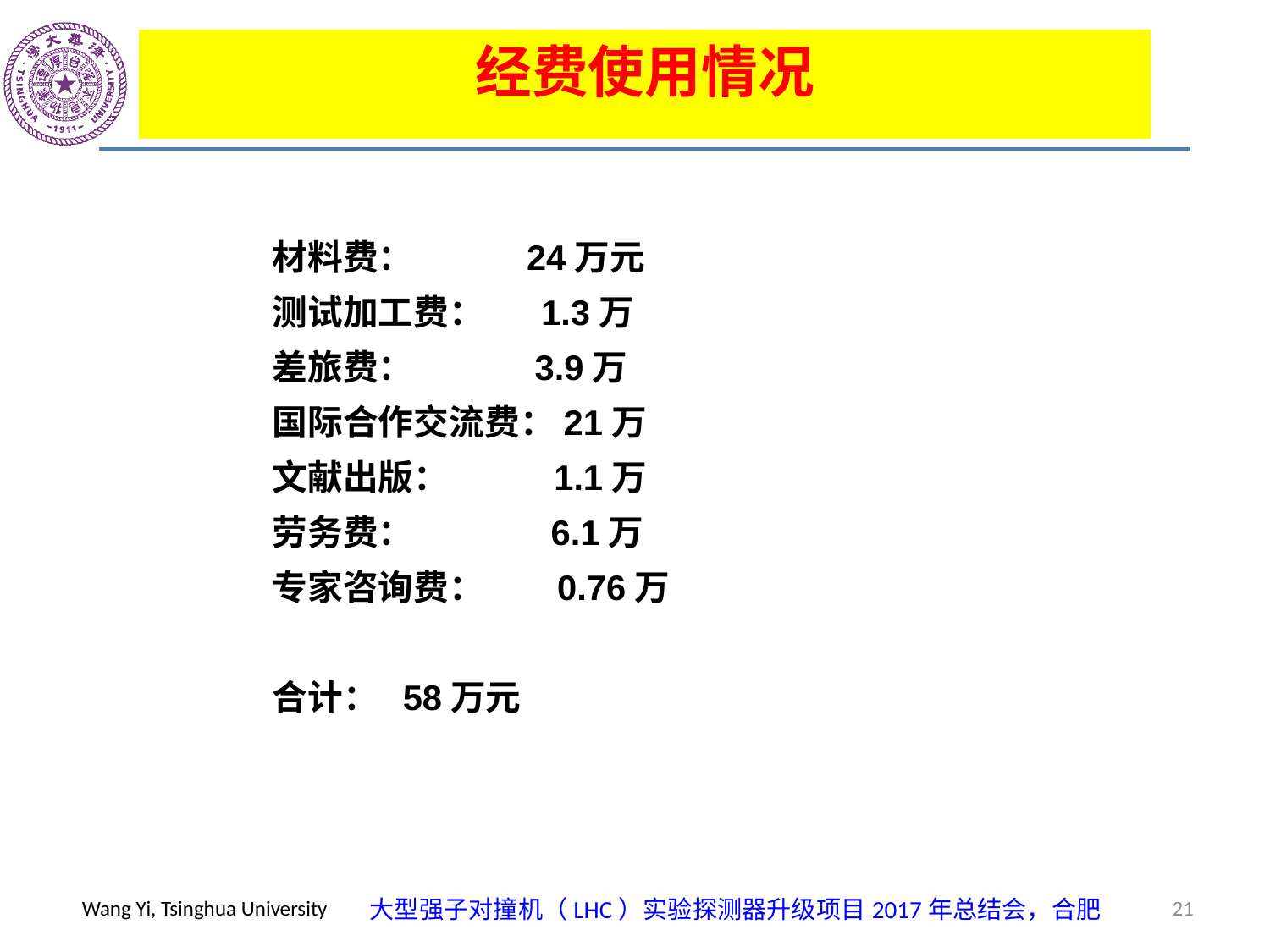

经费使用情况
材料费：             24万元
测试加工费：      1.3万
差旅费：              3.9万
国际合作交流费：21万
文献出版：            1.1万
劳务费：                6.1万
专家咨询费：        0.76万

合计：  58万元
21